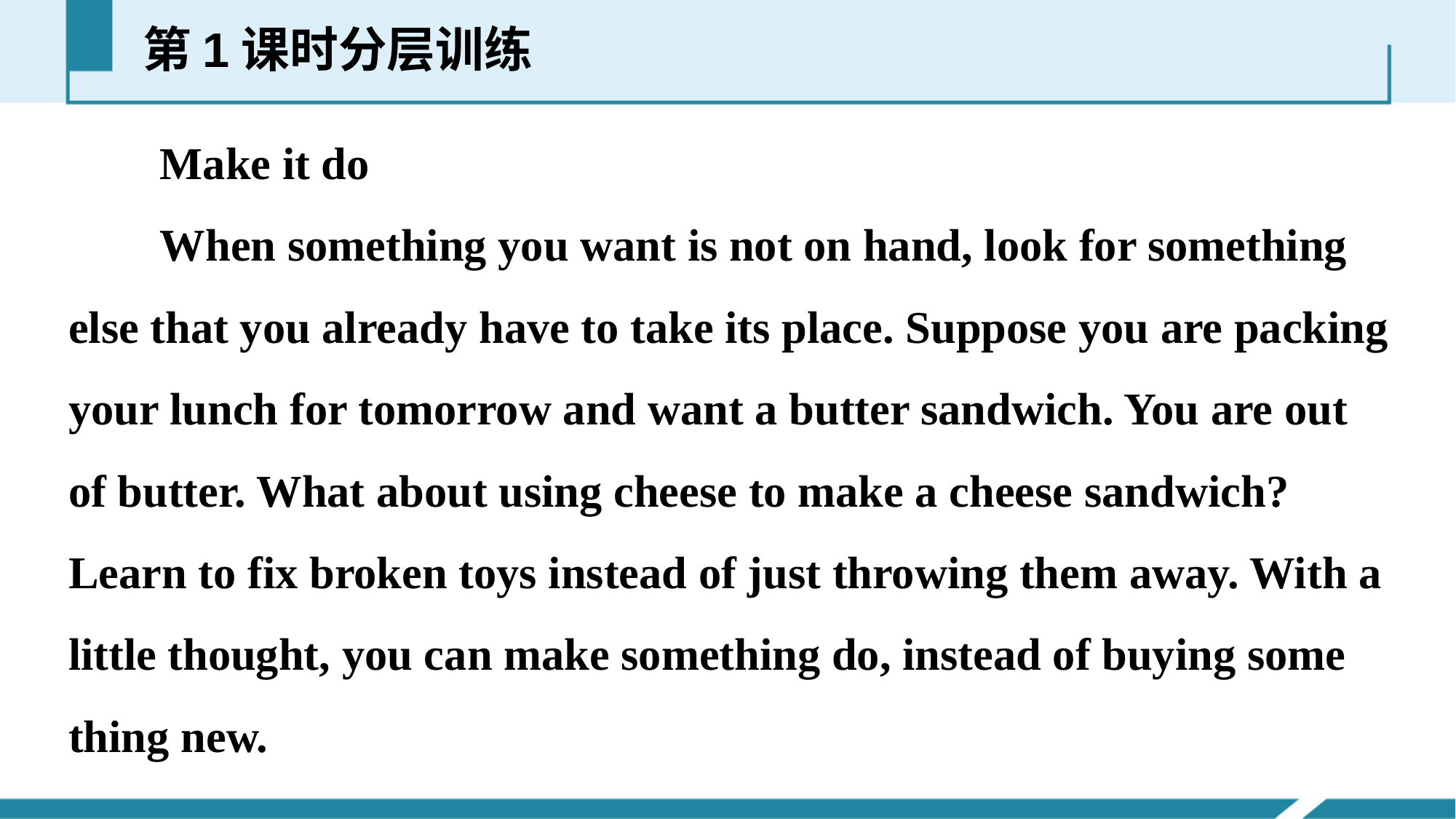

第1课时分层训练
        Make it do
        When something you want is not on hand, look for something else that you already have to take its place. Suppose you are packing your lunch for tomorrow and want a butter sandwich. You are out of butter. What about using cheese to make a cheese sandwich? Learn to fix broken toys instead of just throwing them away. With a little thought, you can make something do, instead of buying some­thing new.